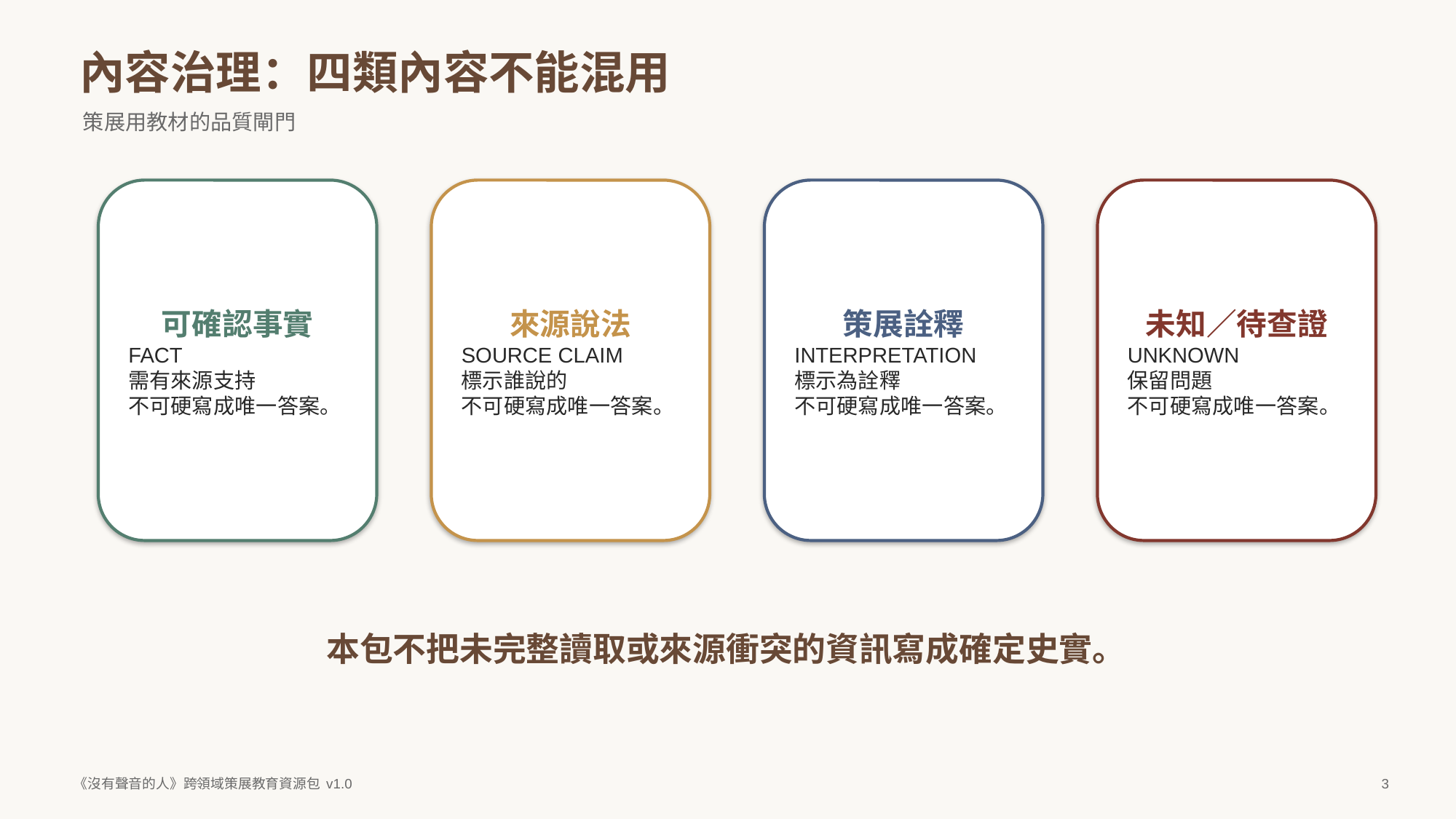

內容治理：四類內容不能混用
策展用教材的品質閘門
可確認事實
FACT
需有來源支持
不可硬寫成唯一答案。
來源說法
SOURCE CLAIM
標示誰說的
不可硬寫成唯一答案。
策展詮釋
INTERPRETATION
標示為詮釋
不可硬寫成唯一答案。
未知／待查證
UNKNOWN
保留問題
不可硬寫成唯一答案。
本包不把未完整讀取或來源衝突的資訊寫成確定史實。
《沒有聲音的人》跨領域策展教育資源包 v1.0
3